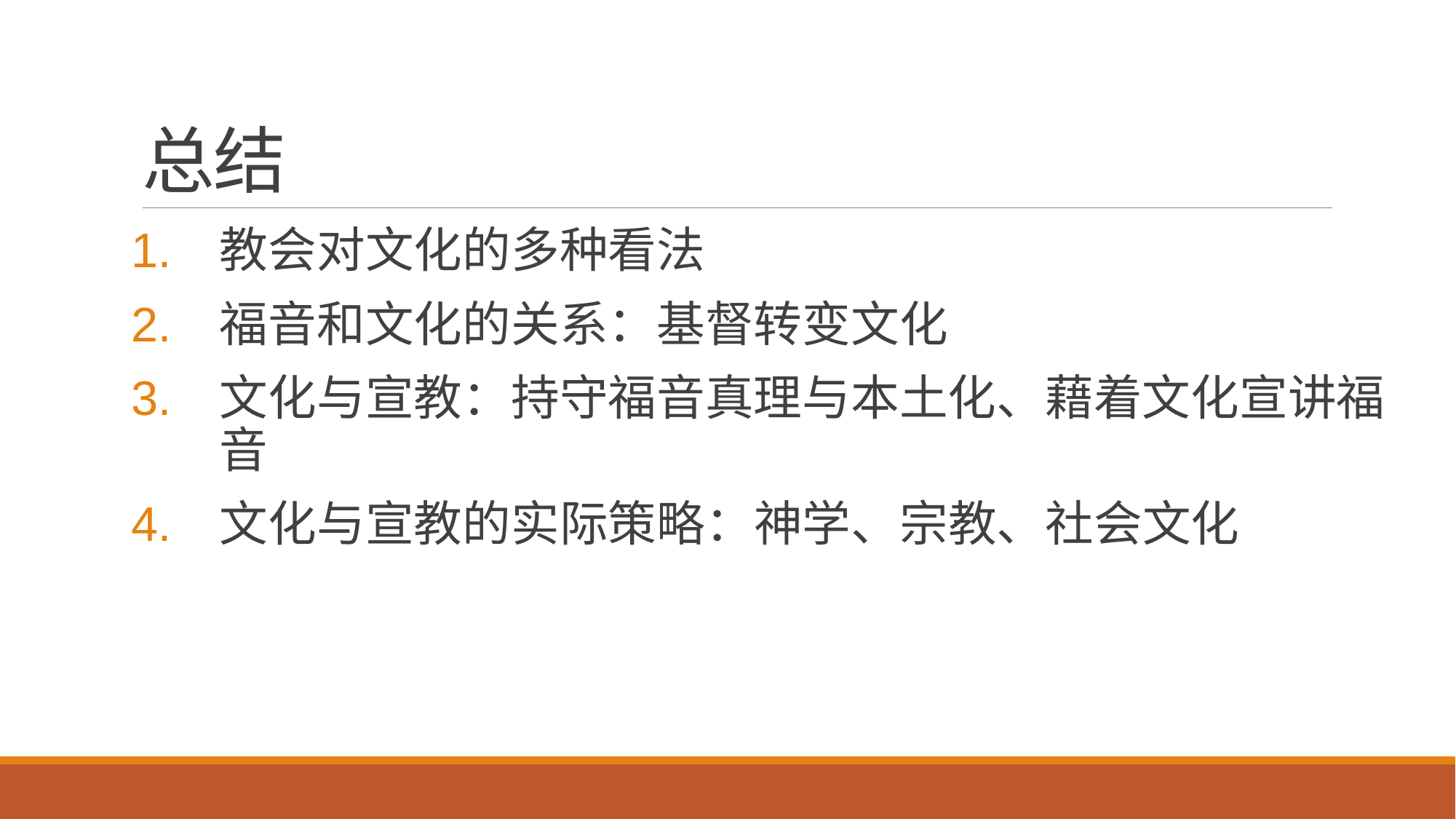

# 总结
教会对文化的多种看法
福音和文化的关系：基督转变文化
文化与宣教：持守福音真理与本土化、藉着文化宣讲福音
文化与宣教的实际策略：神学、宗教、社会文化